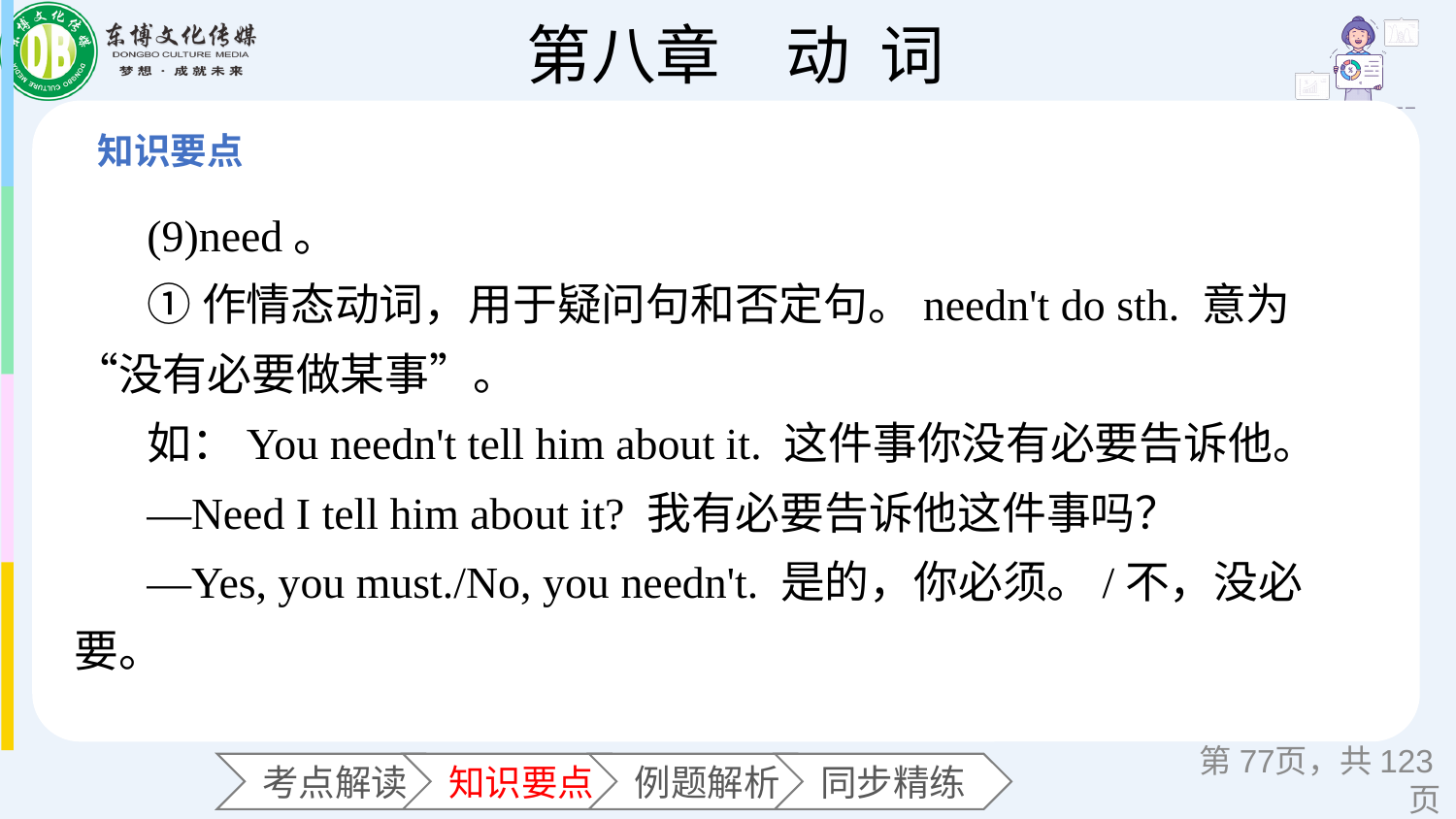

(9)need。
①作情态动词，用于疑问句和否定句。needn't do sth. 意为“没有必要做某事”。
如：You needn't tell him about it. 这件事你没有必要告诉他。
—Need I tell him about it? 我有必要告诉他这件事吗？
—Yes, you must./No, you needn't. 是的，你必须。/不，没必要。
第77页，共123页